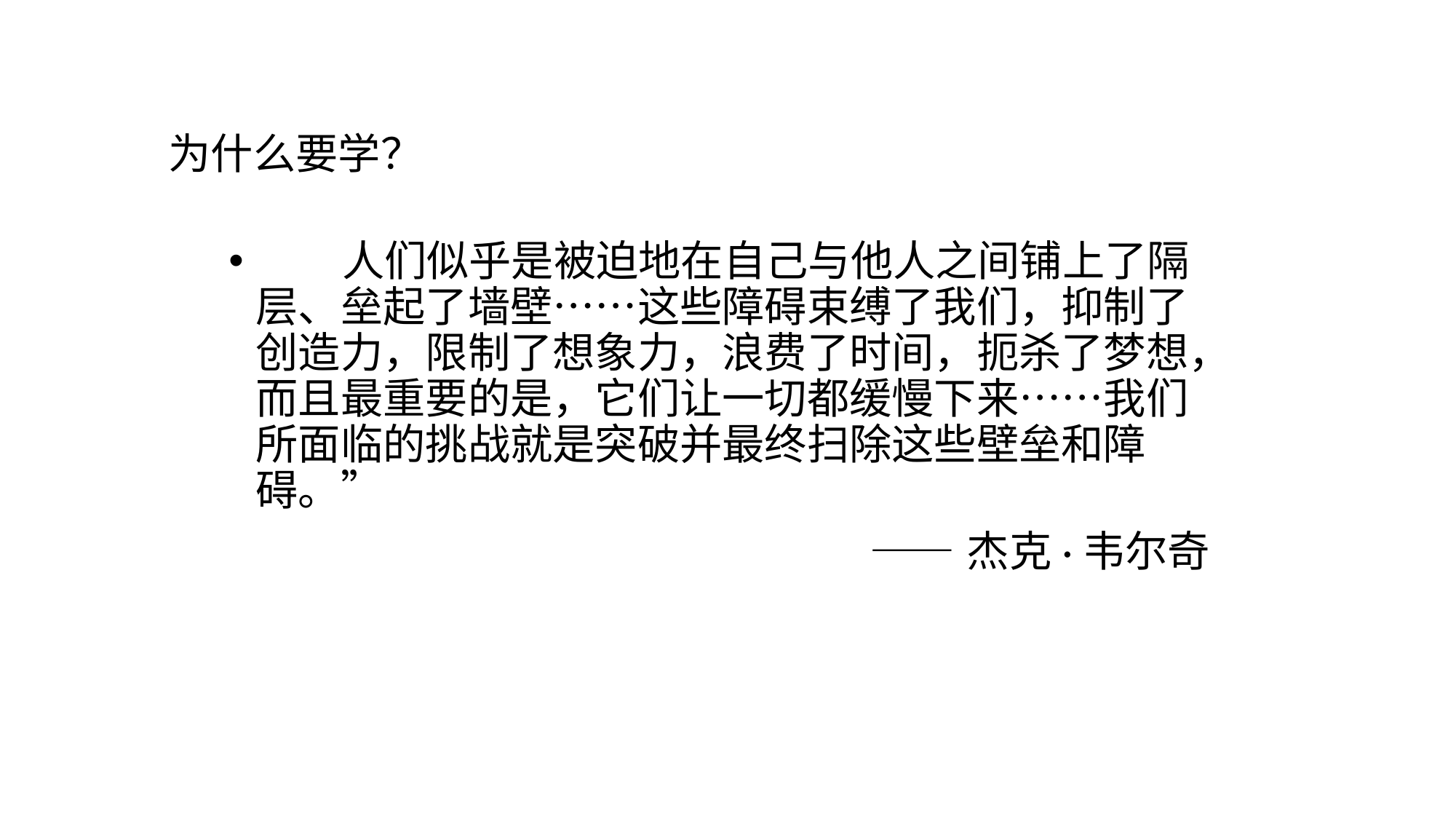

人们似乎是被迫地在自己与他人之间铺上了隔层、垒起了墙壁……这些障碍束缚了我们，抑制了创造力，限制了想象力，浪费了时间，扼杀了梦想，而且最重要的是，它们让一切都缓慢下来……我们所面临的挑战就是突破并最终扫除这些壁垒和障碍。”
                                                                    ——杰克·韦尔奇

为什么要学？